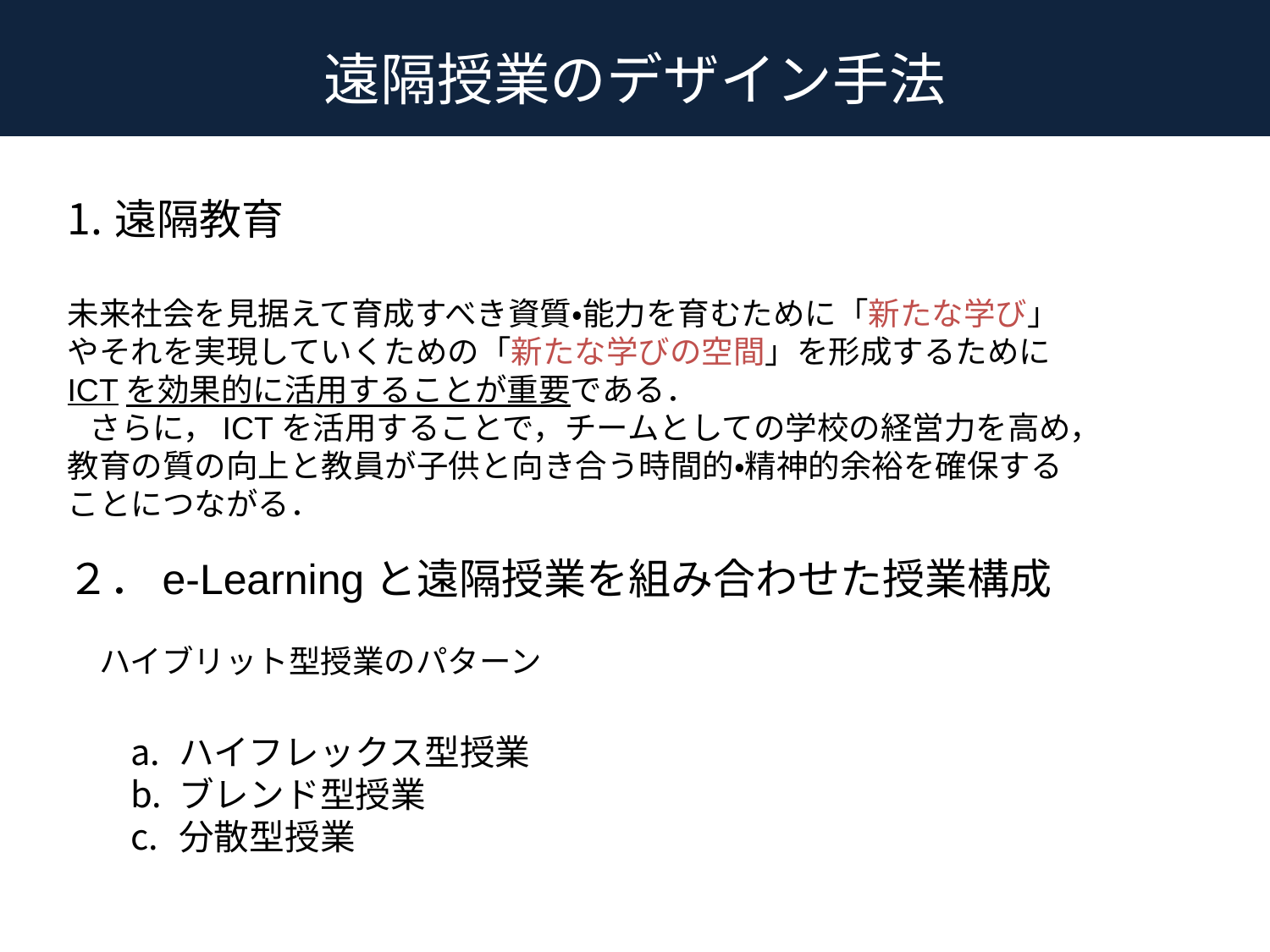

# 遠隔授業のデザイン手法
遠隔教育

未来社会を見据えて育成すべき資質・能力を育むために「新たな学び」やそれを実現していくための「新たな学びの空間」を形成するためにICTを効果的に活用することが重要である．
  さらに，ICTを活用することで，チームとしての学校の経営力を高め，教育の質の向上と教員が子供と向き合う時間的・精神的余裕を確保することにつながる．
２．e-Learningと遠隔授業を組み合わせた授業構成

　ハイブリット型授業のパターン

ハイフレックス型授業
ブレンド型授業
分散型授業